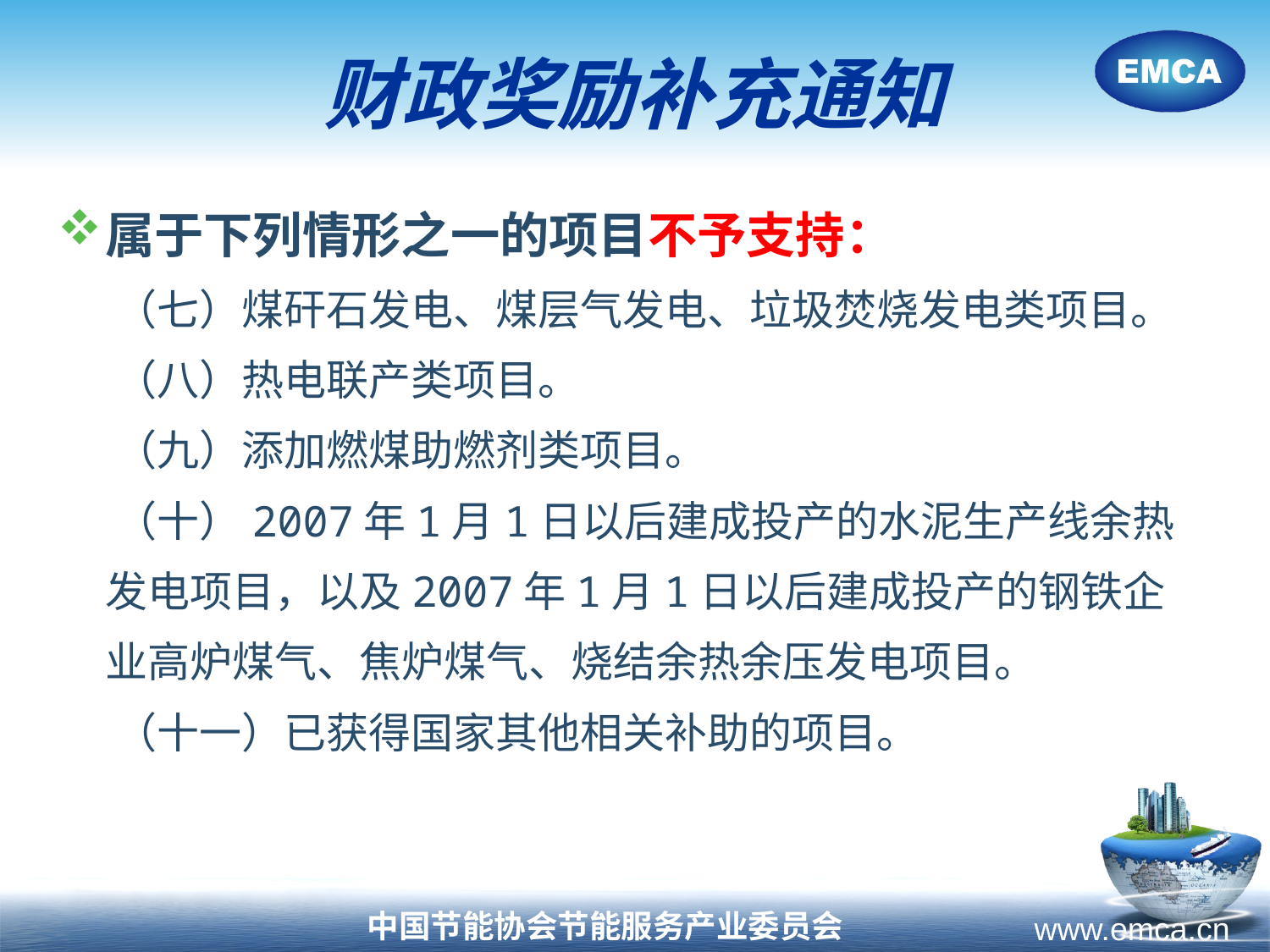

财政奖励补充通知
属于下列情形之一的项目不予支持：
 （七）煤矸石发电、煤层气发电、垃圾焚烧发电类项目。
 （八）热电联产类项目。
 （九）添加燃煤助燃剂类项目。
 （十）2007年1月1日以后建成投产的水泥生产线余热发电项目，以及2007年1月1日以后建成投产的钢铁企业高炉煤气、焦炉煤气、烧结余热余压发电项目。
 （十一）已获得国家其他相关补助的项目。